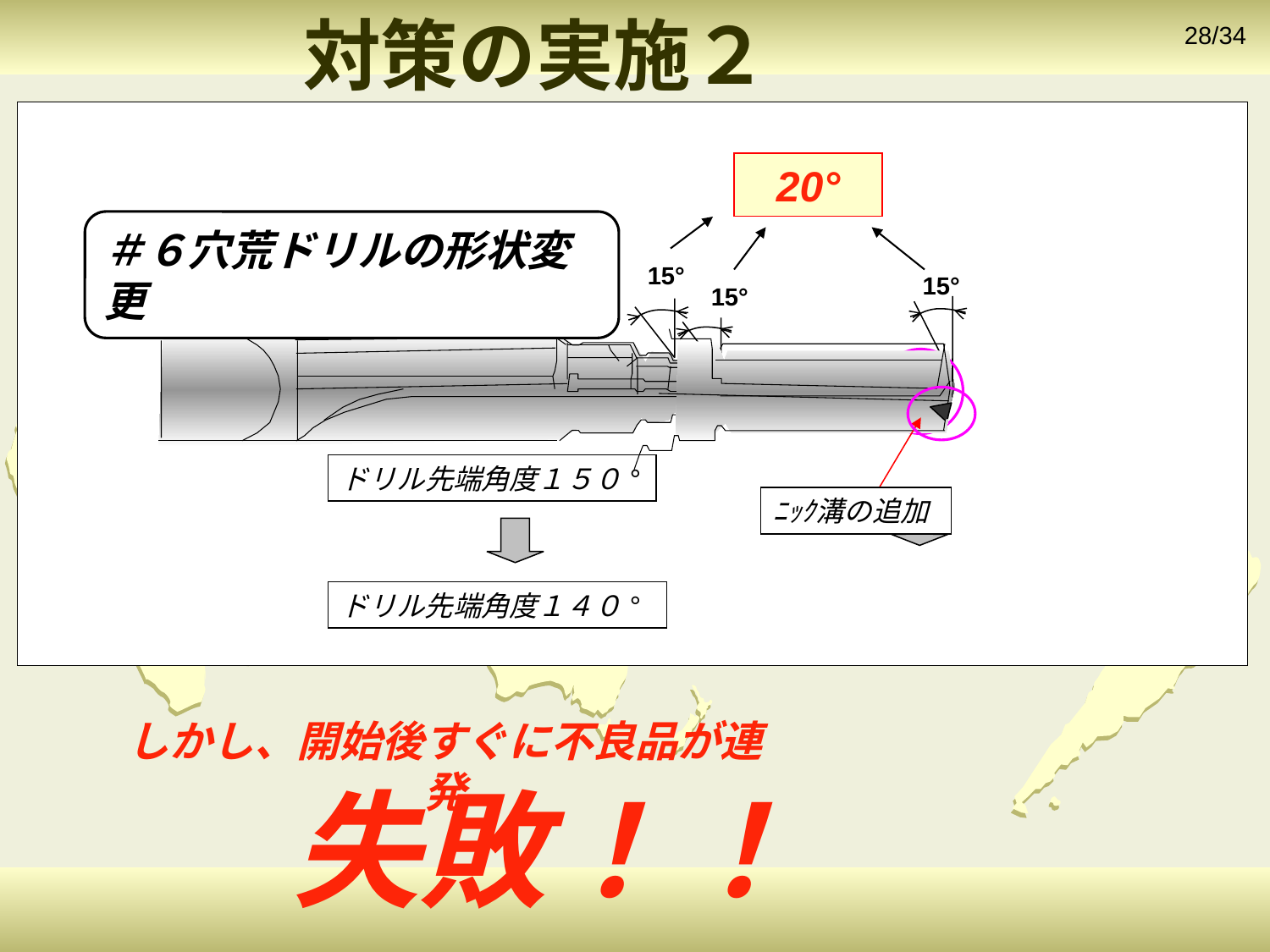

対策の実施２

20°

＃６穴荒ドリルの形状変更
15°
15°
15°

ドリル先端角度１５０°

ﾆｯｸ溝の追加

ドリル先端角度１４０°
しかし、開始後すぐに不良品が連発
失敗！！